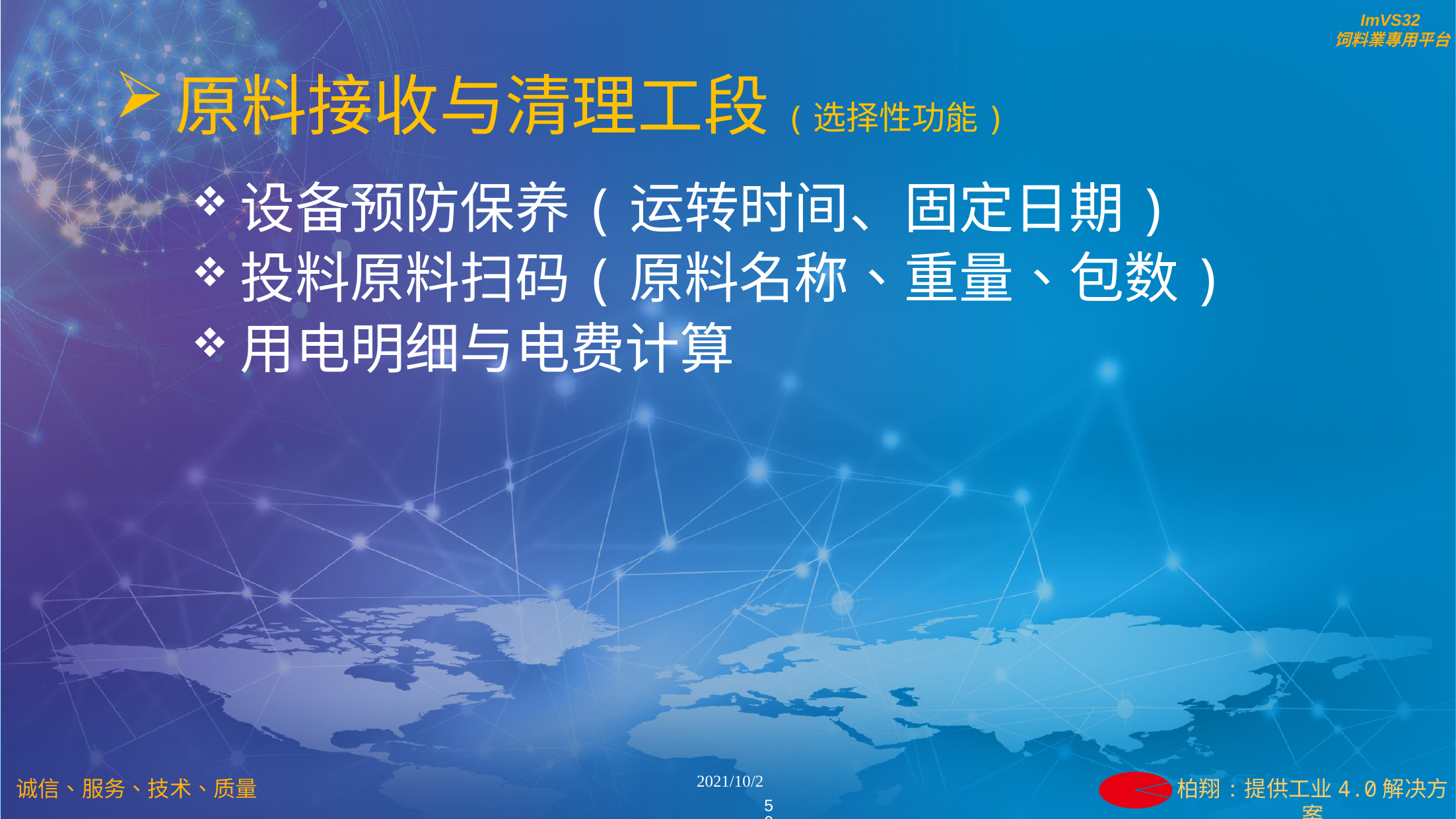

原料接收与清理工段(选择性功能)
设备预防保养(运转时间、固定日期)
投料原料扫码(原料名称、重量、包数)
用电明细与电费计算

50